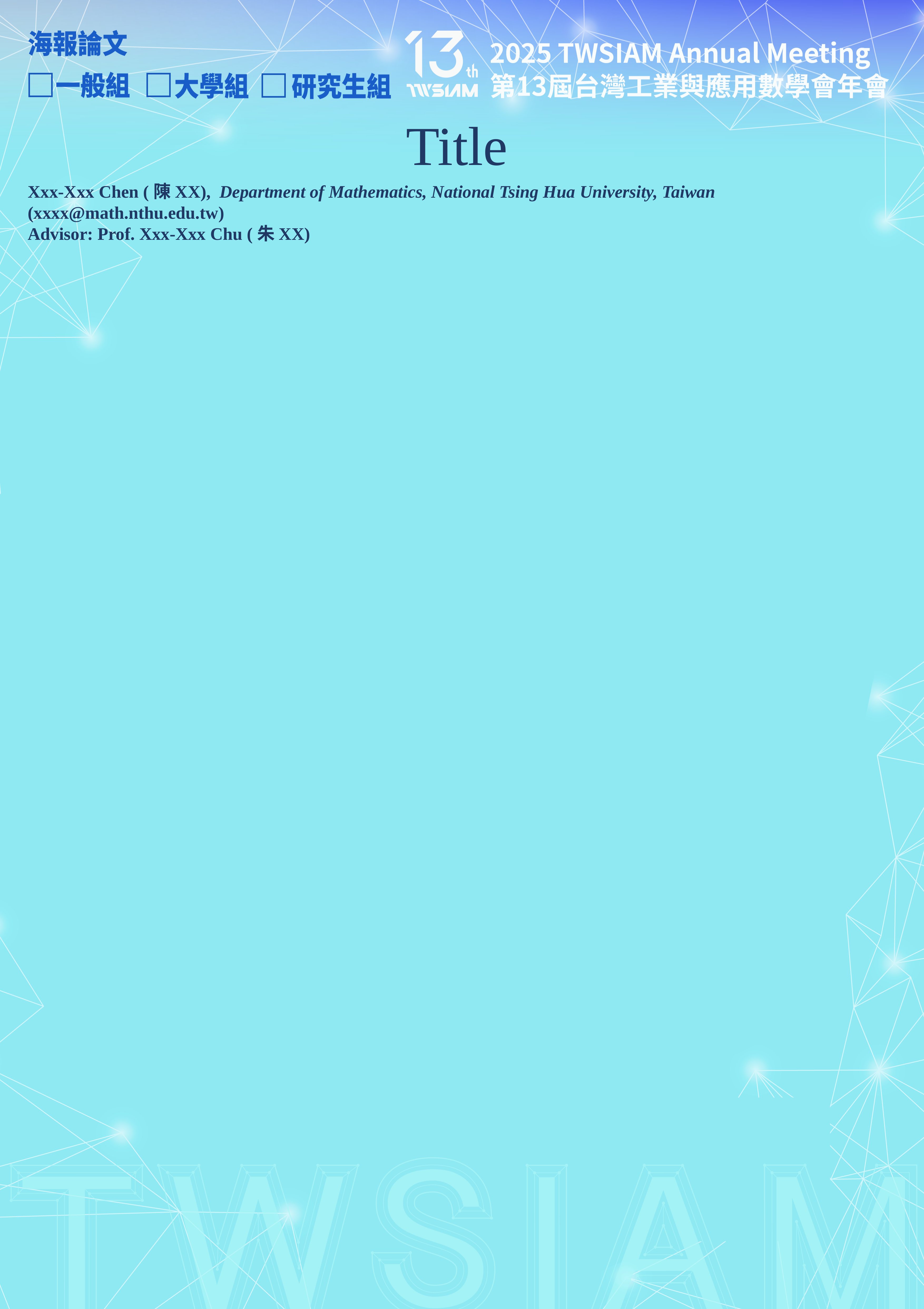

Title
Xxx-Xxx Chen (陳XX),  Department of Mathematics, National Tsing Hua University, Taiwan  (xxxx@math.nthu.edu.tw)
Advisor: Prof. Xxx-Xxx Chu (朱XX)